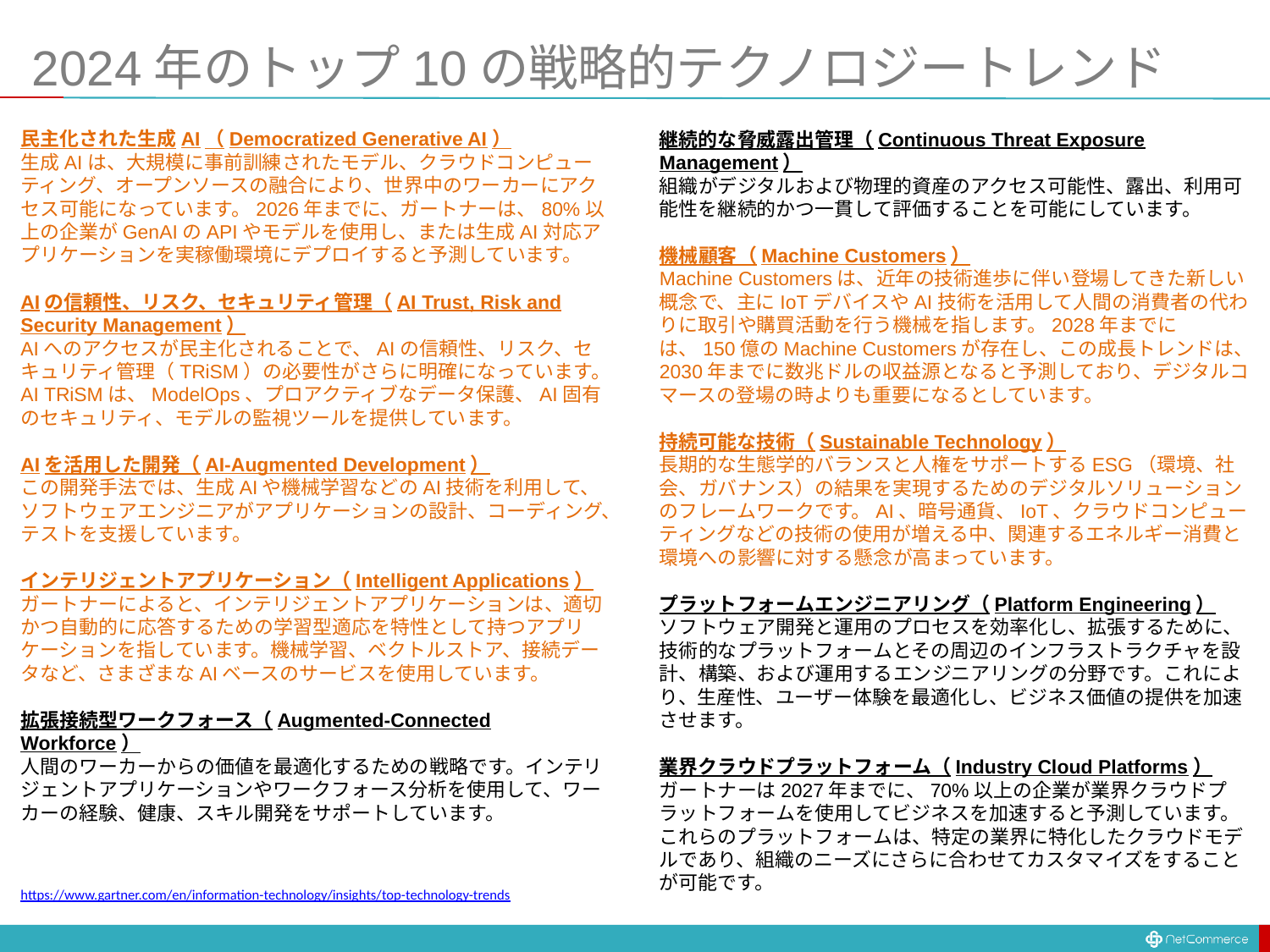

# 2024年のトップ10の戦略的テクノロジートレンド
民主化された生成AI（Democratized Generative AI）
生成AIは、大規模に事前訓練されたモデル、クラウドコンピューティング、オープンソースの融合により、世界中のワーカーにアクセス可能になっています。2026年までに、ガートナーは、80%以上の企業がGenAIのAPIやモデルを使用し、または生成AI対応アプリケーションを実稼働環境にデプロイすると予測しています。

AIの信頼性、リスク、セキュリティ管理（AI Trust, Risk and Security Management）
AIへのアクセスが民主化されることで、AIの信頼性、リスク、セキュリティ管理（TRiSM）の必要性がさらに明確になっています。AI TRiSMは、ModelOps、プロアクティブなデータ保護、AI固有のセキュリティ、モデルの監視ツールを提供しています。

AIを活用した開発（AI-Augmented Development）
この開発手法では、生成AIや機械学習などのAI技術を利用して、ソフトウェアエンジニアがアプリケーションの設計、コーディング、テストを支援しています。

インテリジェントアプリケーション（Intelligent Applications）
ガートナーによると、インテリジェントアプリケーションは、適切かつ自動的に応答するための学習型適応を特性として持つアプリケーションを指しています。機械学習、ベクトルストア、接続データなど、さまざまなAIベースのサービスを使用しています。

拡張接続型ワークフォース（Augmented-Connected Workforce）
人間のワーカーからの価値を最適化するための戦略です。インテリジェントアプリケーションやワークフォース分析を使用して、ワーカーの経験、健康、スキル開発をサポートしています。

継続的な脅威露出管理（Continuous Threat Exposure Management）
組織がデジタルおよび物理的資産のアクセス可能性、露出、利用可能性を継続的かつ一貫して評価することを可能にしています。

機械顧客（Machine Customers）
Machine Customersは、近年の技術進歩に伴い登場してきた新しい概念で、主にIoTデバイスやAI技術を活用して人間の消費者の代わりに取引や購買活動を行う機械を指します。2028年までには、150億のMachine Customersが存在し、この成長トレンドは、2030年までに数兆ドルの収益源となると予測しており、デジタルコマースの登場の時よりも重要になるとしています。

持続可能な技術（Sustainable Technology）
長期的な生態学的バランスと人権をサポートするESG（環境、社会、ガバナンス）の結果を実現するためのデジタルソリューションのフレームワークです。AI、暗号通貨、IoT、クラウドコンピューティングなどの技術の使用が増える中、関連するエネルギー消費と環境への影響に対する懸念が高まっています。

プラットフォームエンジニアリング（Platform Engineering）
ソフトウェア開発と運用のプロセスを効率化し、拡張するために、技術的なプラットフォームとその周辺のインフラストラクチャを設計、構築、および運用するエンジニアリングの分野です。これにより、生産性、ユーザー体験を最適化し、ビジネス価値の提供を加速させます。

業界クラウドプラットフォーム（Industry Cloud Platforms）
ガートナーは2027年までに、70%以上の企業が業界クラウドプラットフォームを使用してビジネスを加速すると予測しています。これらのプラットフォームは、特定の業界に特化したクラウドモデルであり、組織のニーズにさらに合わせてカスタマイズをすることが可能です。
https://www.gartner.com/en/information-technology/insights/top-technology-trends